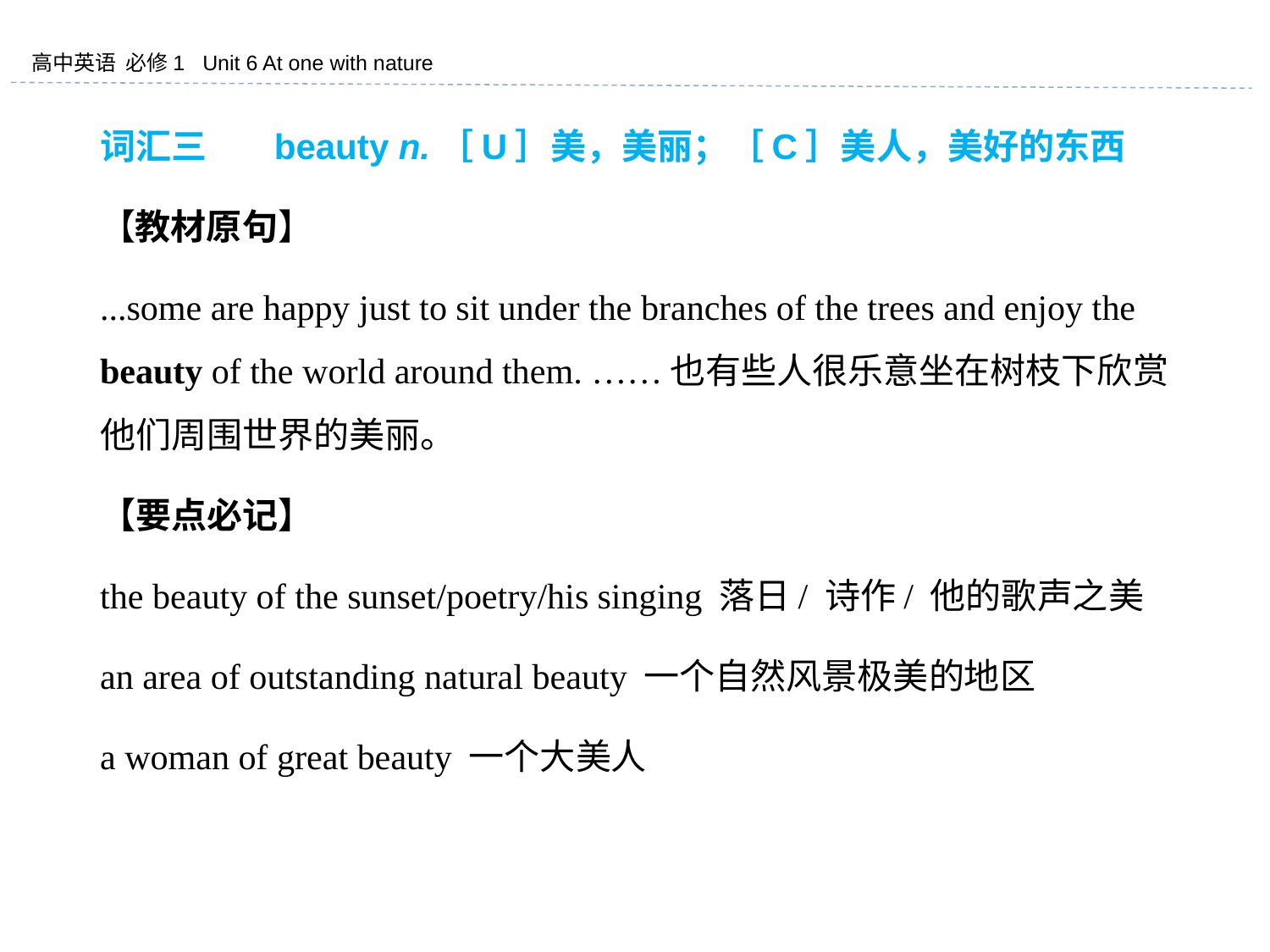

词汇三   　beauty n.［U］美，美丽；［C］美人，美好的东西
【教材原句】
...some are happy just to sit under the branches of the trees and enjoy the beauty of the world around them. ……也有些人很乐意坐在树枝下欣赏他们周围世界的美丽。
【要点必记】
the beauty of the sunset/poetry/his singing 落日/ 诗作/ 他的歌声之美
an area of outstanding natural beauty 一个自然风景极美的地区
a woman of great beauty 一个大美人